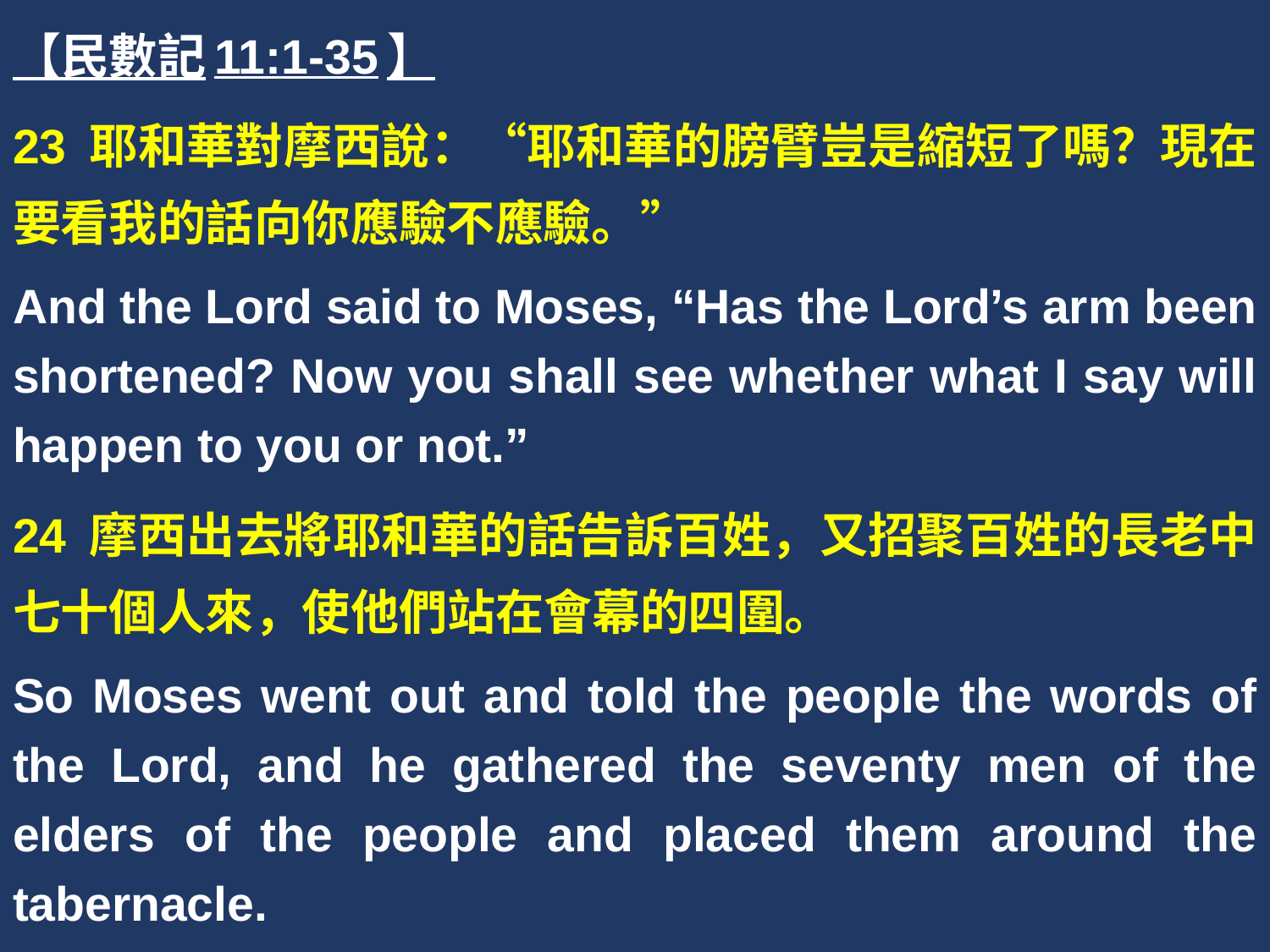

【民數記11:1-35】
23 耶和華對摩西說：“耶和華的膀臂豈是縮短了嗎？現在要看我的話向你應驗不應驗。”
And the Lord said to Moses, “Has the Lord’s arm been shortened? Now you shall see whether what I say will happen to you or not.”
24 摩西出去將耶和華的話告訴百姓，又招聚百姓的長老中七十個人來，使他們站在會幕的四圍。
So Moses went out and told the people the words of the Lord, and he gathered the seventy men of the elders of the people and placed them around the tabernacle.